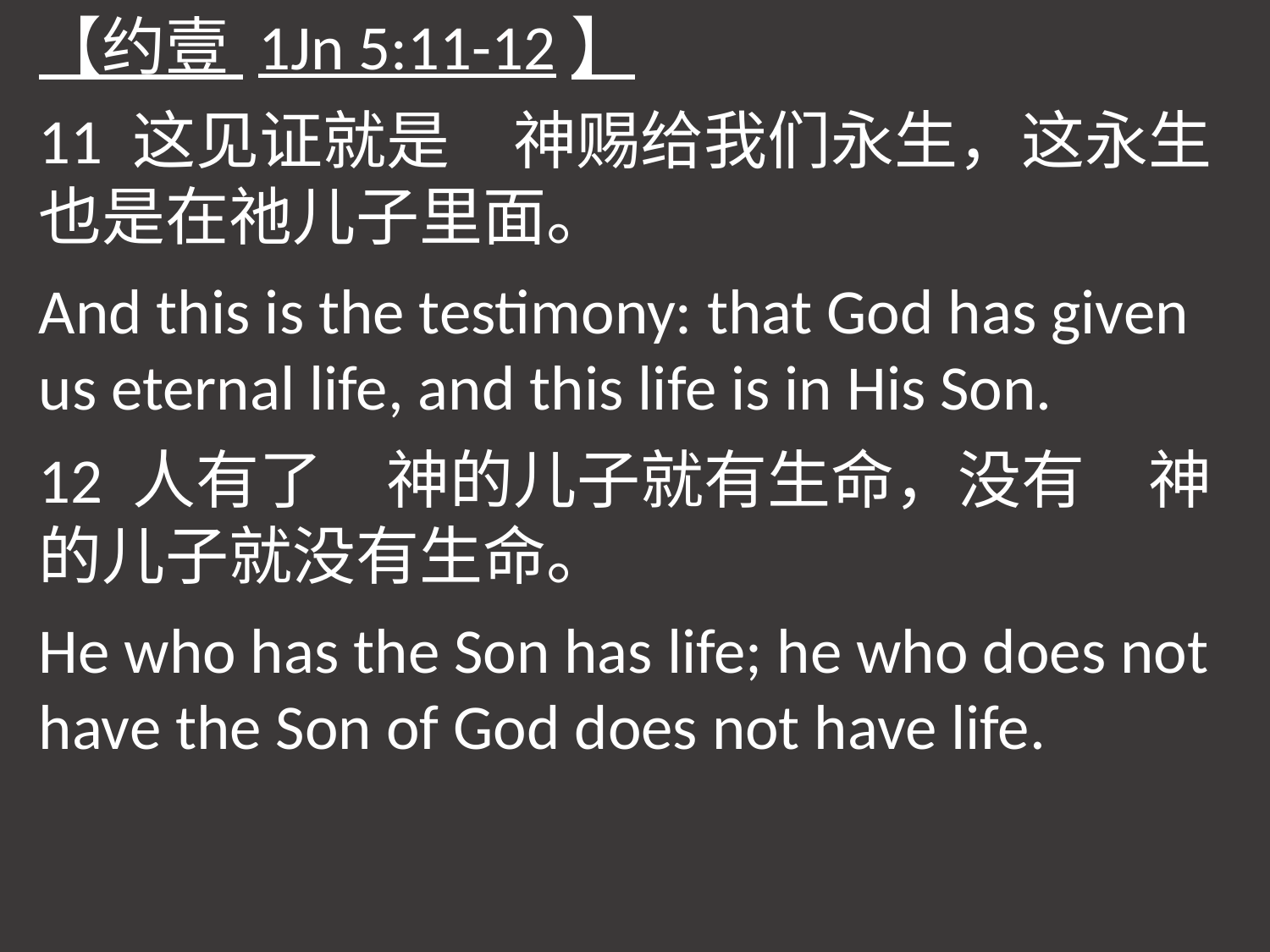

【约壹 1Jn 5:11-12】
11 这见证就是　神赐给我们永生，这永生也是在祂儿子里面。
And this is the testimony: that God has given us eternal life, and this life is in His Son.
12 人有了　神的儿子就有生命，没有　神的儿子就没有生命。
He who has the Son has life; he who does not have the Son of God does not have life.